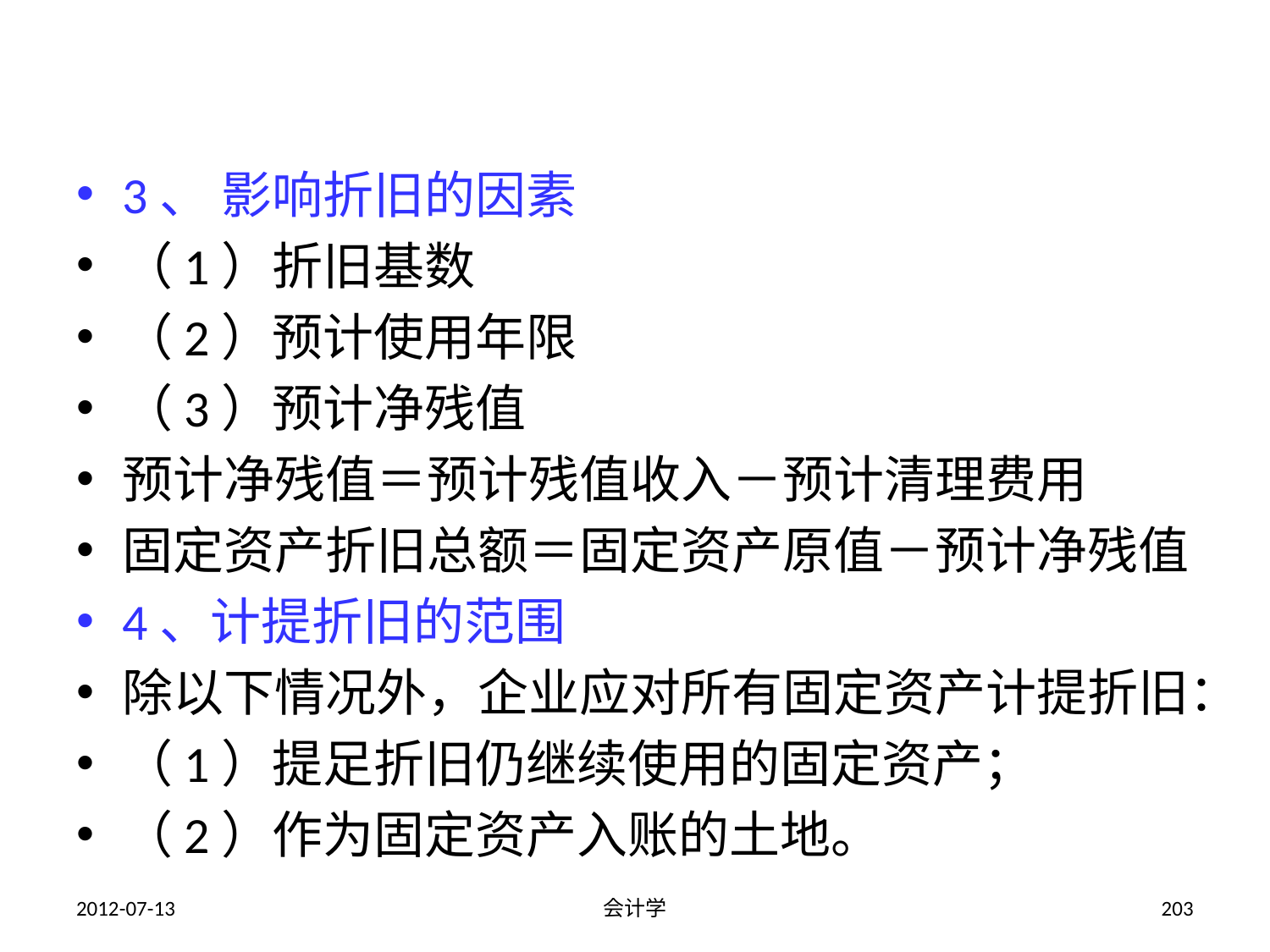

3、 影响折旧的因素
（1）折旧基数
（2）预计使用年限
（3）预计净残值
预计净残值＝预计残值收入－预计清理费用
固定资产折旧总额＝固定资产原值－预计净残值
4、计提折旧的范围
除以下情况外，企业应对所有固定资产计提折旧：
（1）提足折旧仍继续使用的固定资产；
（2）作为固定资产入账的土地。
2012-07-13
会计学
203